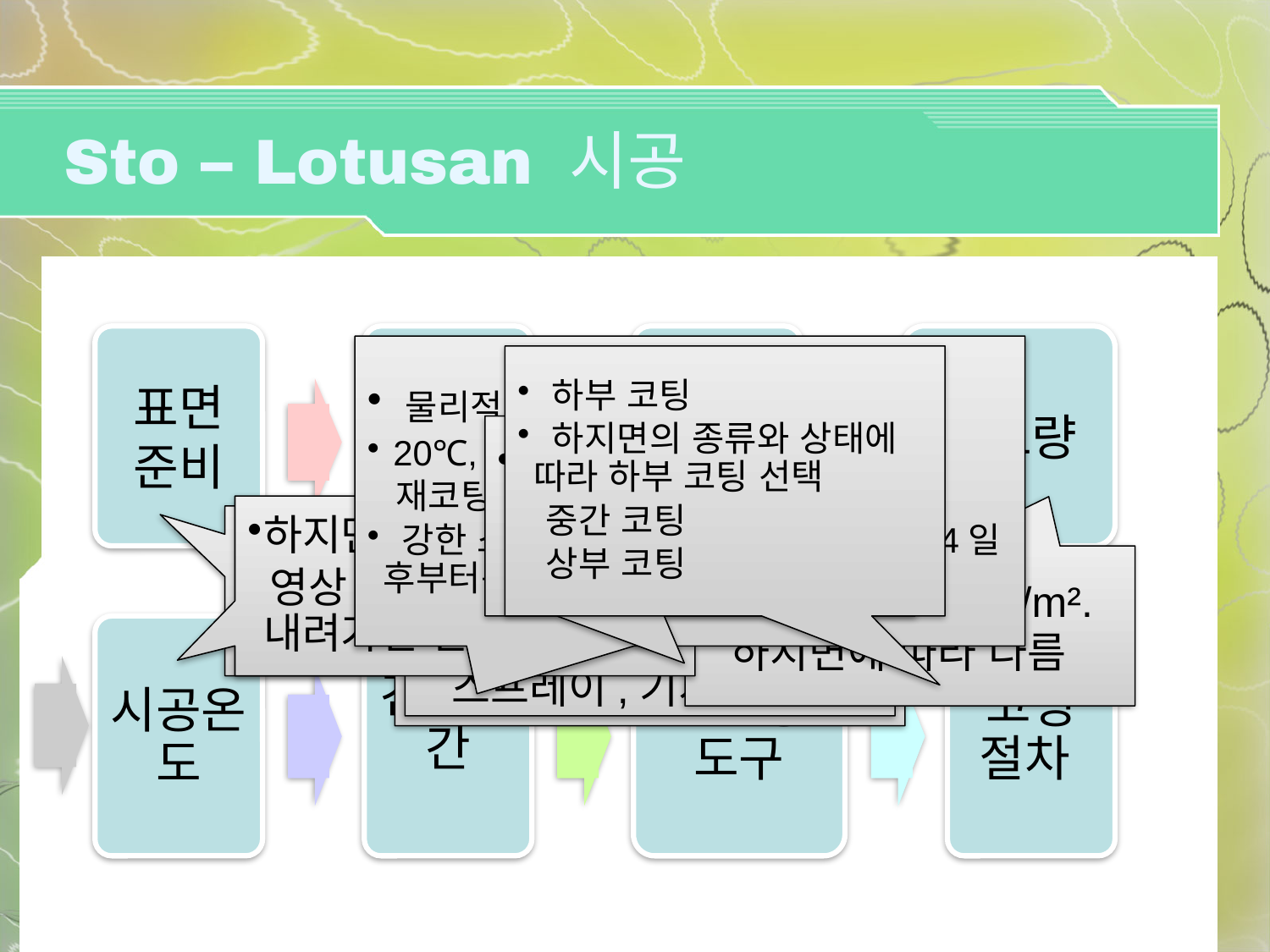

Sto – Lotusan 시공
표면준비

자재준비

시공

소모량

 물리적으로 건조
 20℃, 상대습도 65%에서 8시간 후
  재코팅.
 강한 소수성은 2일 후부터 나오며 24일 후부터는 로터스 효과를 형성.
 하부 코팅
 하지면의 종류와 상태에 따라 하부 코팅 선택
  중간 코팅
  상부 코팅

 특별한 보호용 도구는 필요하지 않음
 (예. 안면보호대)
하지면과 대기 온도는
 영상5°C 이하로 내려가면 안됨.
 표면은 단단하며
  깨끗하고 건조해 있어야 함.
 StoLotusan은 즉시
  사용가능하나 물로 최대 10%까지 희석하여 사용.
 대략 0,2 ? 0,4 l/m².
  하지면에 따라 다름
 시공, 솔, 롤러, 에어리스
  스프레이,기계적 시공

시공온도

건조시간

보호용 도구

코팅 절차